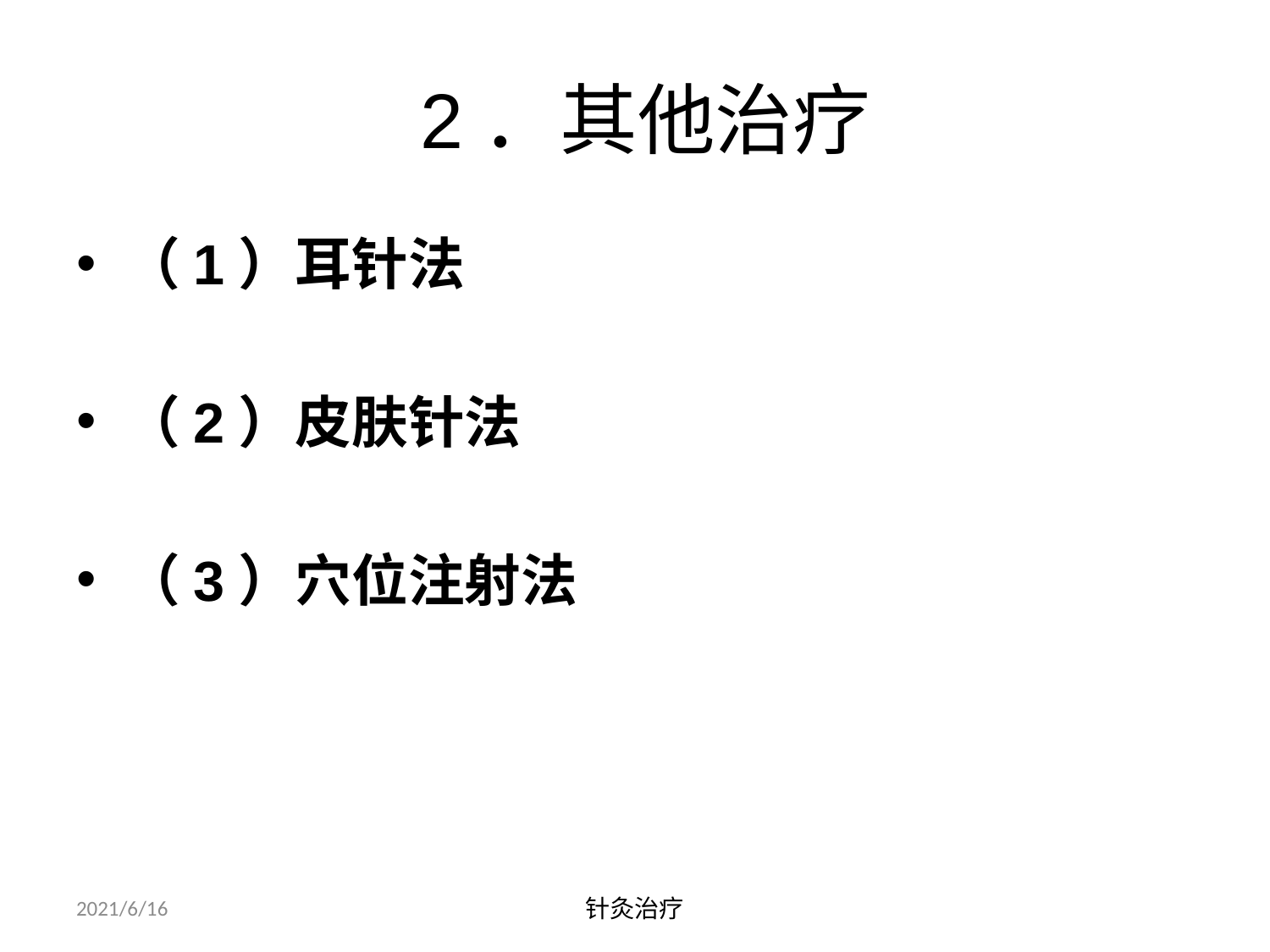

# 2．其他治疗
（1）耳针法

（2）皮肤针法

（3）穴位注射法
2021/6/16
针灸治疗